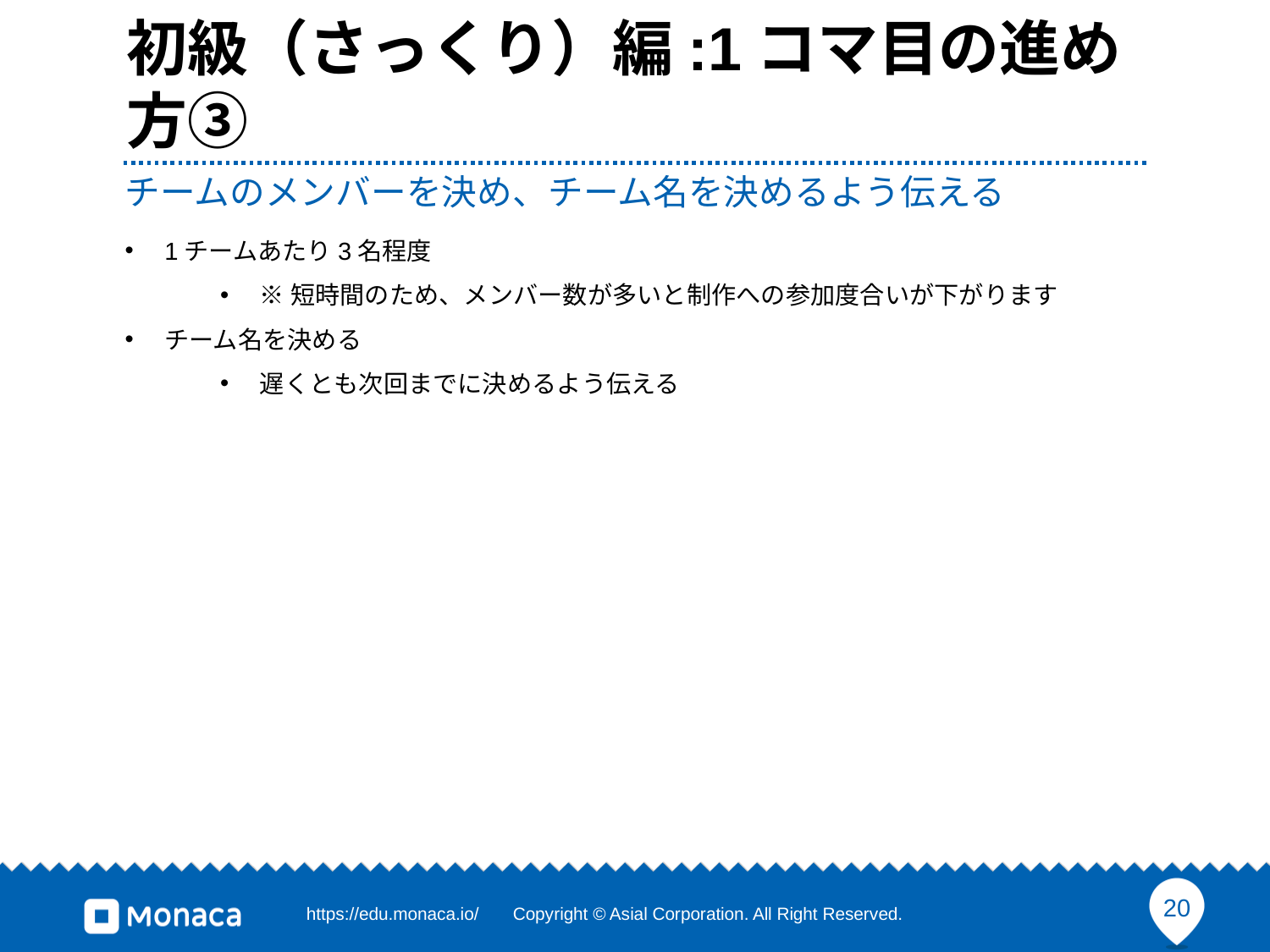

# 初級（さっくり）編:1コマ目の進め方③
チームのメンバーを決め、チーム名を決めるよう伝える
1チームあたり3名程度
※短時間のため、メンバー数が多いと制作への参加度合いが下がります
チーム名を決める
遅くとも次回までに決めるよう伝える